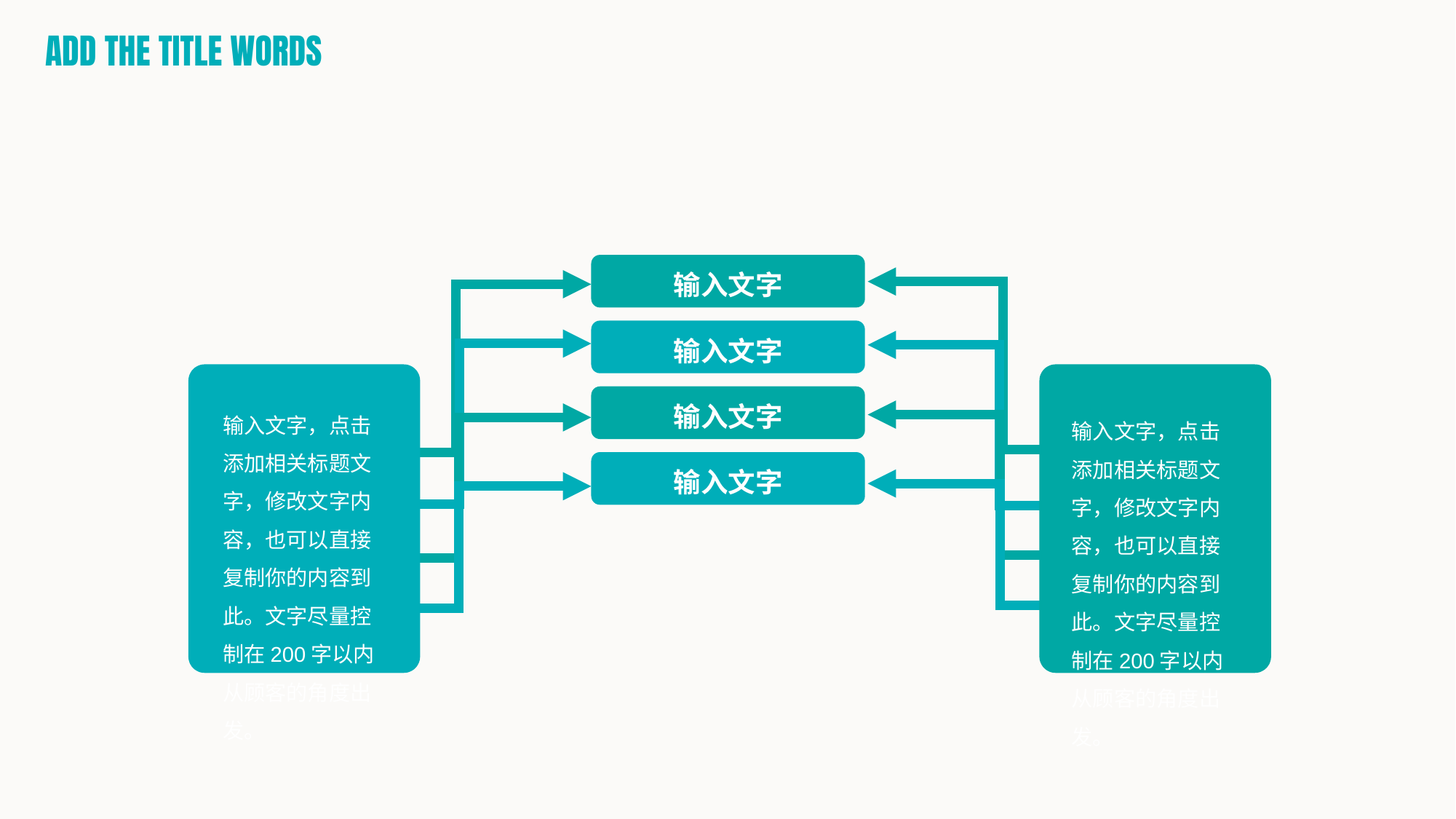

ADD THE TITLE WORDS
输入文字
输入文字

输入文字，点击添加相关标题文字，修改文字内容，也可以直接复制你的内容到此。文字尽量控制在200字以内从顾客的角度出发。

输入文字，点击添加相关标题文字，修改文字内容，也可以直接复制你的内容到此。文字尽量控制在200字以内从顾客的角度出发。
输入文字
输入文字